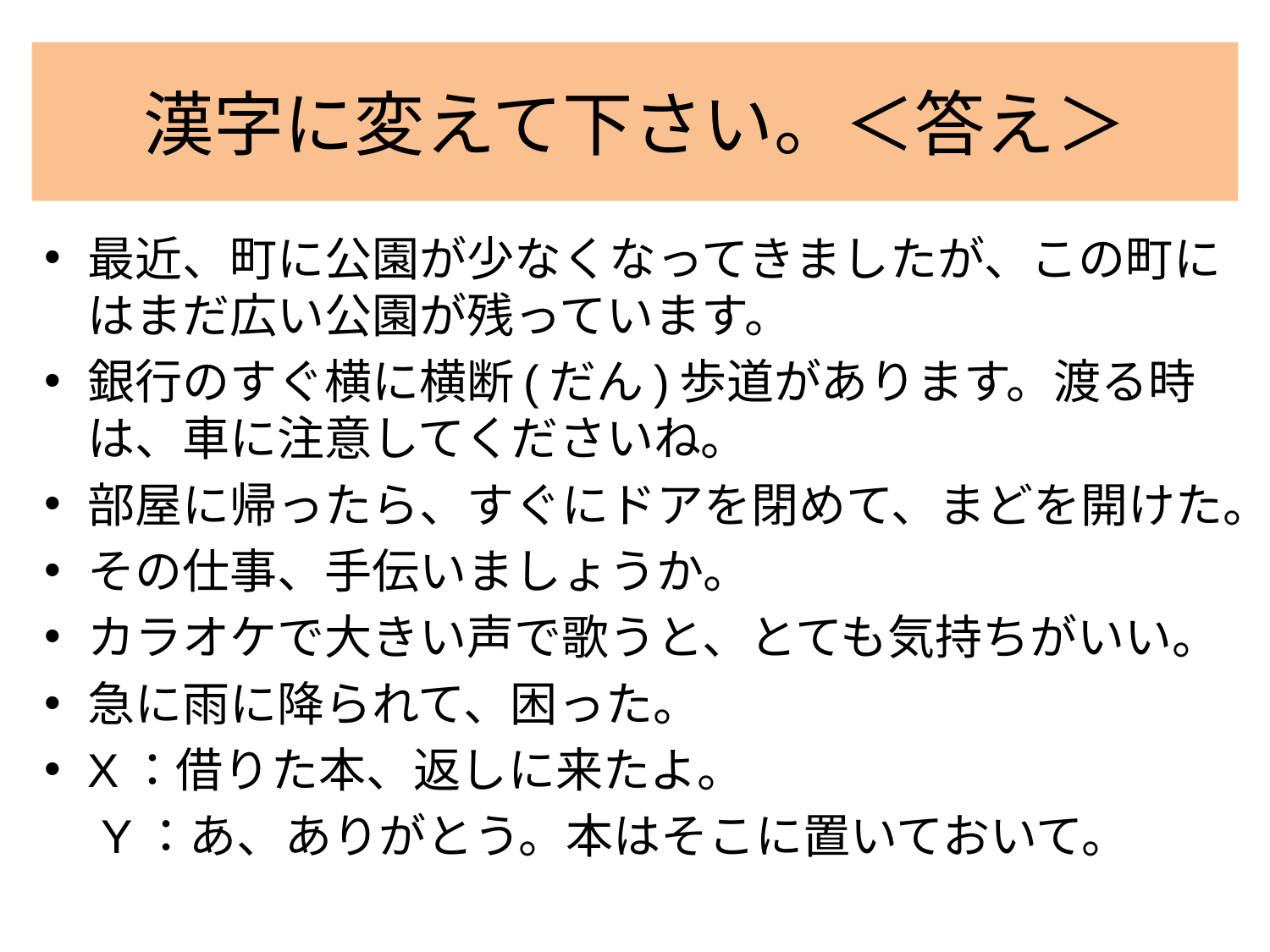

# 漢字に変えて下さい。＜答え＞
最近、町に公園が少なくなってきましたが、この町にはまだ広い公園が残っています。
銀行のすぐ横に横断(だん)歩道があります。渡る時は、車に注意してくださいね。
部屋に帰ったら、すぐにドアを閉めて、まどを開けた。
その仕事、手伝いましょうか。
カラオケで大きい声で歌うと、とても気持ちがいい。
急に雨に降られて、困った。
X：借りた本、返しに来たよ。
　Y：あ、ありがとう。本はそこに置いておいて。